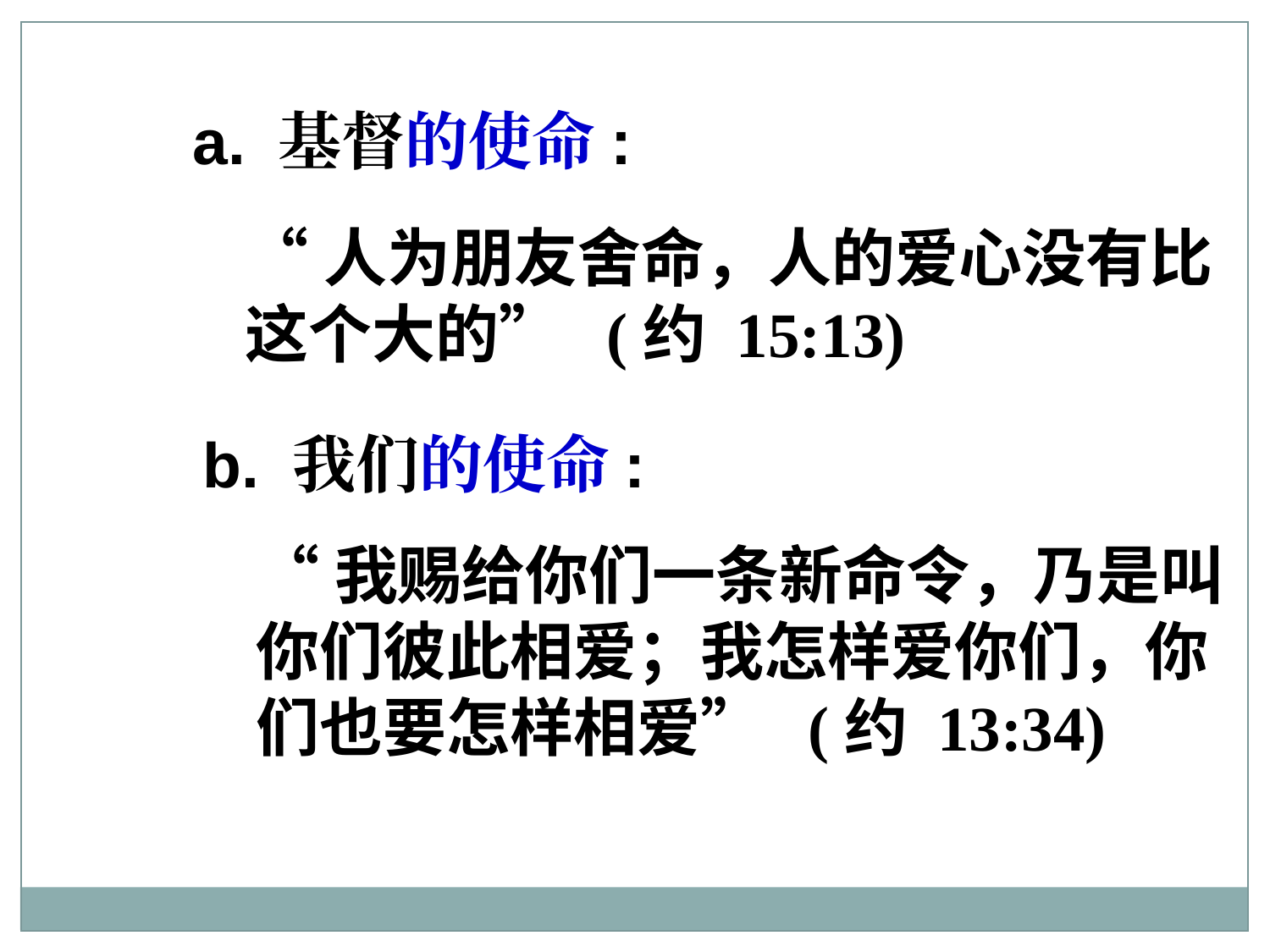

a. 基督的使命:
“人为朋友舍命，人的爱心没有比这个大的”  (约 15:13)
b. 我们的使命:
“我赐给你们一条新命令，乃是叫你们彼此相爱；我怎样爱你们，你们也要怎样相爱”  (约 13:34)